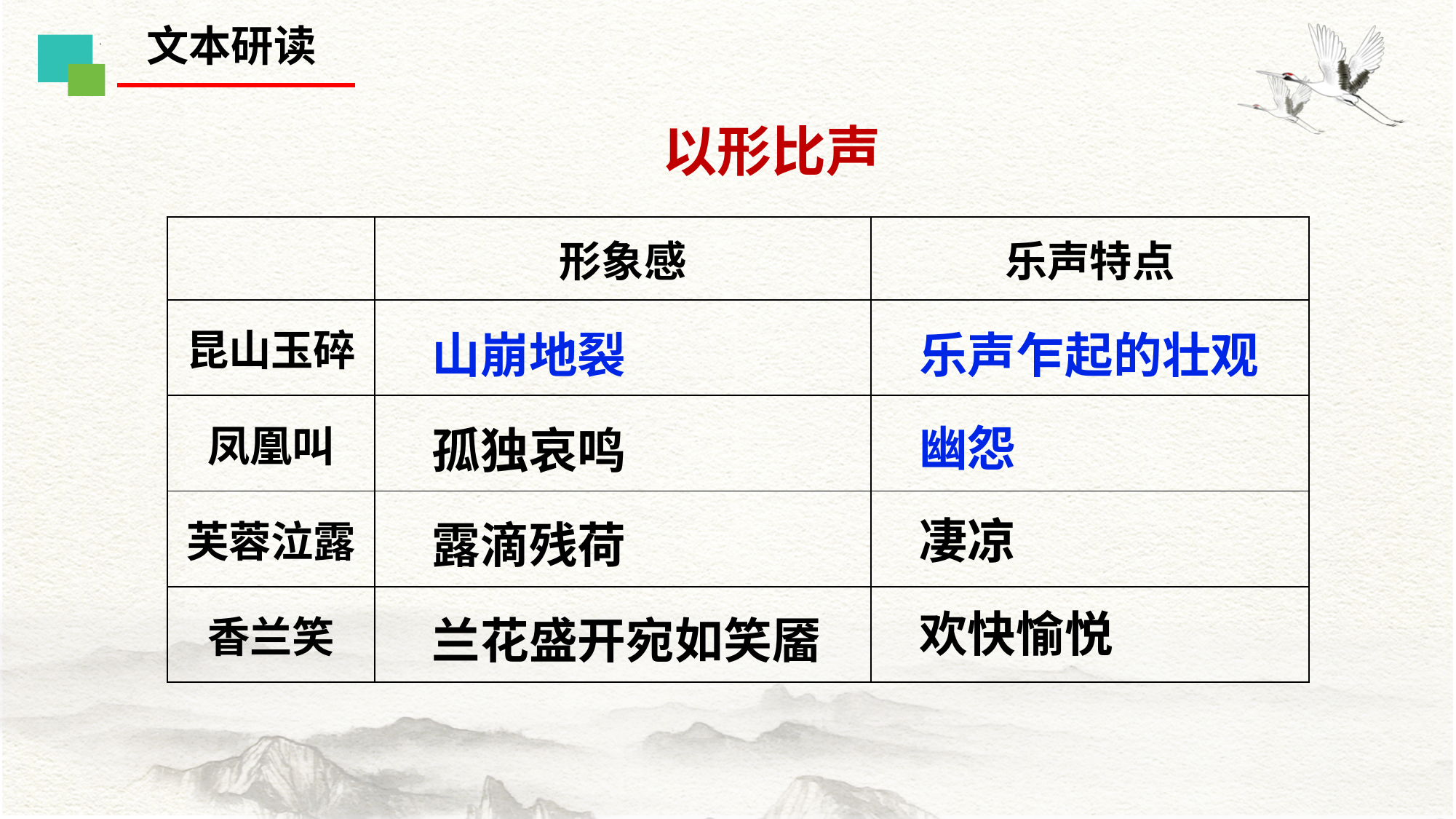

文本研读

以形比声
|  | 形象感 | 乐声特点 |
| --- | --- | --- |
| 昆山玉碎 |  |  |
| 凤凰叫 |  |  |
| 芙蓉泣露 |  |  |
| 香兰笑 |  |  |
山崩地裂
乐声乍起的壮观
幽怨
孤独哀鸣
凄凉
露滴残荷
欢快愉悦
兰花盛开宛如笑靥